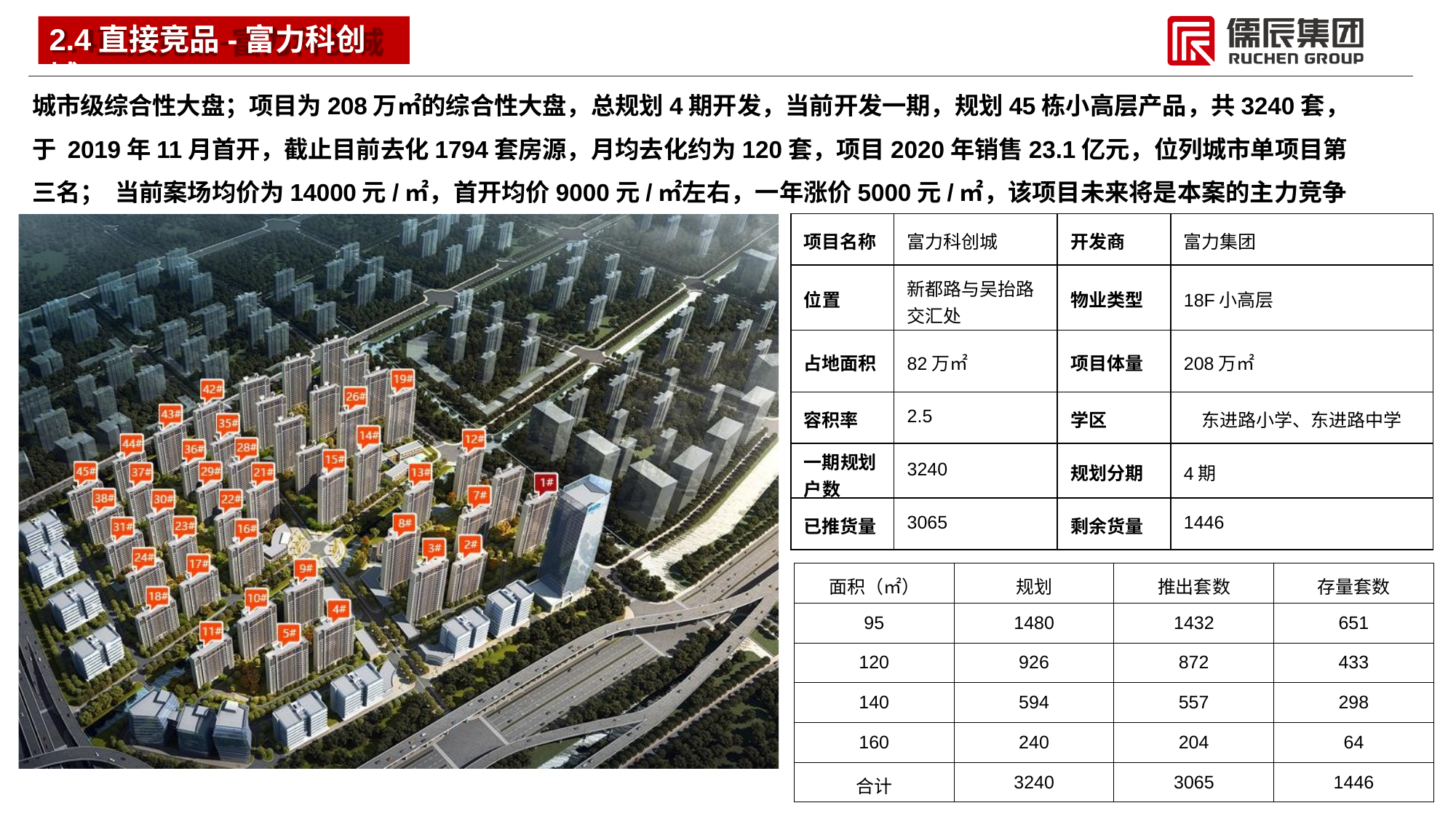

# 2.4直接竞品-富力科创城
城市级综合性大盘；项目为208万㎡的综合性大盘，总规划4期开发，当前开发一期，规划45栋小高层产品，共3240套，于 2019年11月首开，截止目前去化1794套房源，月均去化约为120套，项目2020年销售23.1亿元，位列城市单项目第三名；  当前案场均价为14000元/㎡，首开均价9000元/㎡左右，一年涨价5000元/㎡，该项目未来将是本案的主力竞争对手。

| 项目名称 | 富力科创城 | 开发商 | 富力集团 |
| --- | --- | --- | --- |
| 位置 | 新都路与吴抬路 交汇处 | 物业类型 | 18F小高层 |
| 占地面积 | 82万㎡ | 项目体量 | 208万㎡ |
| 容积率 | 2.5 | 学区 | 东进路小学、东进路中学 |
| 一期规划 户数 | 3240 | 规划分期 | 4期 |
| 已推货量 | 3065 | 剩余货量 | 1446 |

| 面积（㎡） | 规划 | 推出套数 | 存量套数 |
| --- | --- | --- | --- |
| 95 | 1480 | 1432 | 651 |
| 120 | 926 | 872 | 433 |
| 140 | 594 | 557 | 298 |
| 160 | 240 | 204 | 64 |
| 合计 | 3240 | 3065 | 1446 |